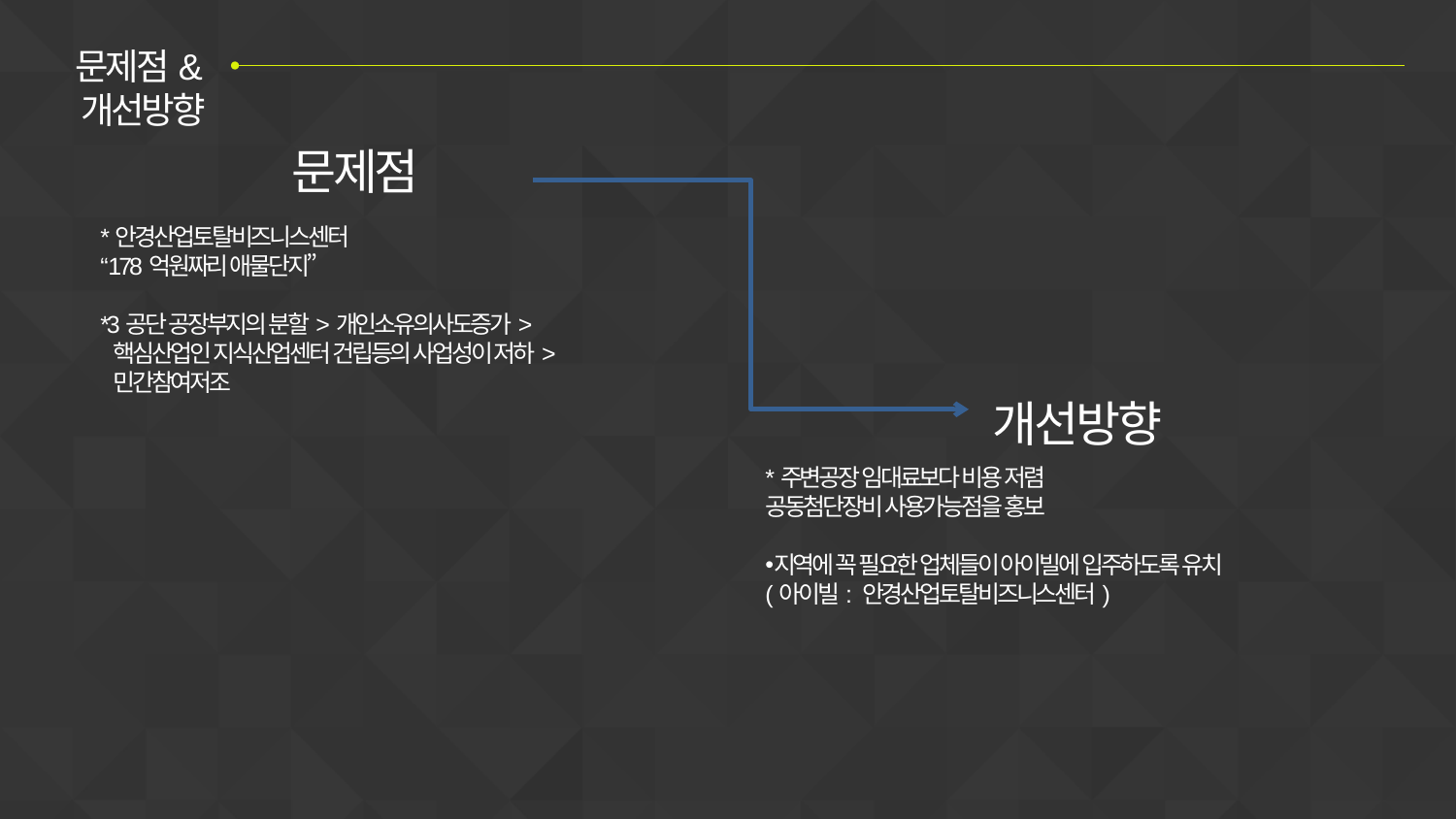

문제점&개선방향
문제점
*안경산업토탈비즈니스센터
“178억원짜리 애물단지”

*3공단 공장부지의 분할>개인소유의사도증가>
 핵심산업인 지식산업센터 건립등의 사업성이 저하>
 민간참여저조

개선방향
*주변공장 임대료보다 비용 저렴
공동첨단장비 사용가능점을 홍보

지역에 꼭 필요한 업체들이 아이빌에 입주하도록 유치
(아이빌: 안경산업토탈비즈니스센터)